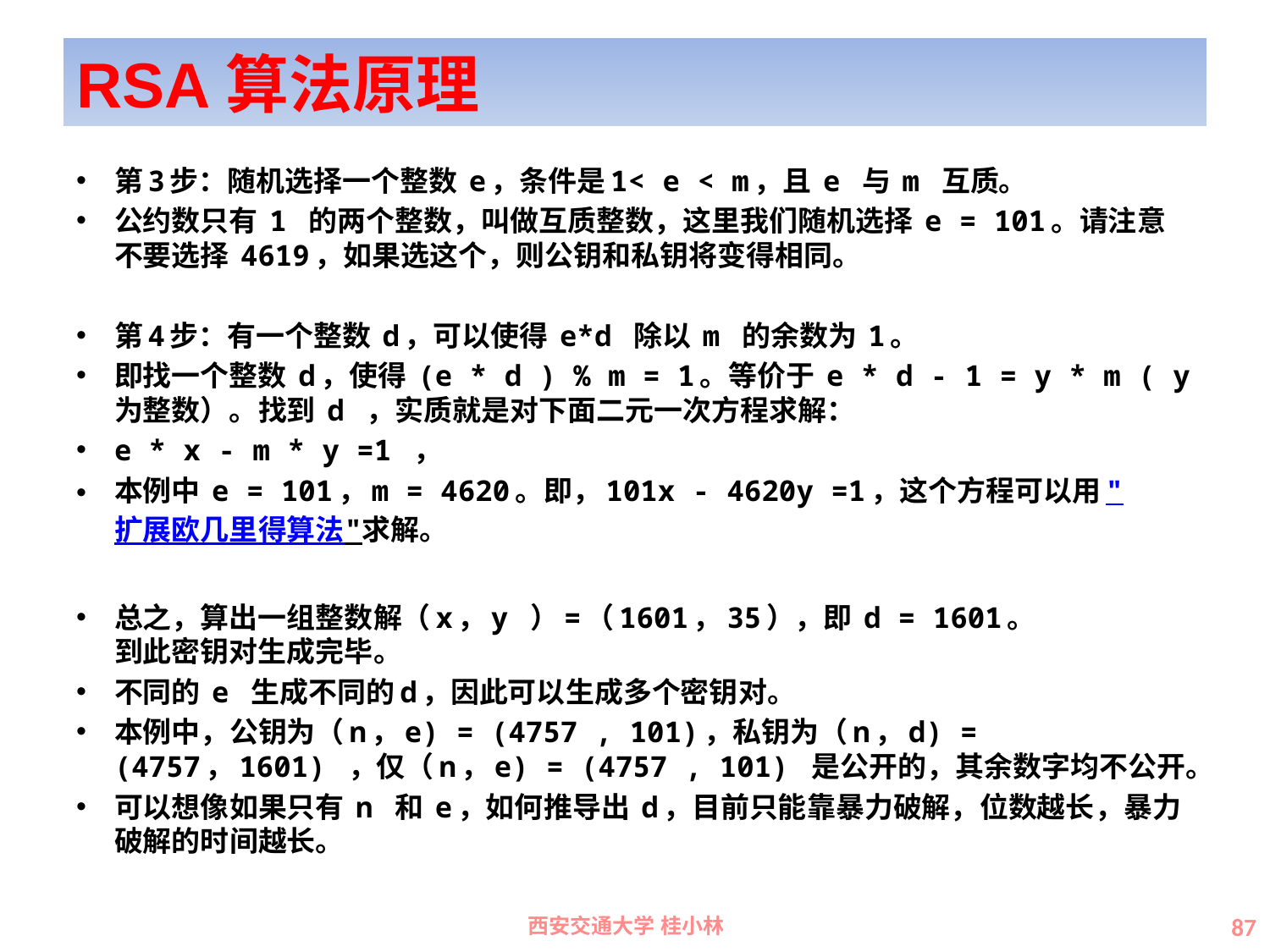

# RSA算法原理
第3步：随机选择一个整数 e，条件是1< e < m，且 e 与 m 互质。
公约数只有 1 的两个整数，叫做互质整数，这里我们随机选择 e = 101。请注意不要选择 4619，如果选这个，则公钥和私钥将变得相同。

第4步：有一个整数 d，可以使得 e*d 除以 m 的余数为 1。
即找一个整数 d，使得 (e * d ) % m = 1。等价于 e * d - 1 = y * m ( y 为整数）。找到 d ，实质就是对下面二元一次方程求解：
e * x - m * y =1 ，
本例中 e = 101，m = 4620。即，101x - 4620y =1，这个方程可以用"扩展欧几里得算法"求解。

总之，算出一组整数解（x，y ）=（1601，35），即 d = 1601。
到此密钥对生成完毕。
不同的 e 生成不同的d，因此可以生成多个密钥对。
本例中，公钥为（n，e) = (4757 , 101)，私钥为（n，d) = (4757，1601) ，仅（n，e) = (4757 , 101) 是公开的，其余数字均不公开。
可以想像如果只有 n 和 e，如何推导出 d，目前只能靠暴力破解，位数越长，暴力破解的时间越长。
西安交通大学 桂小林
87